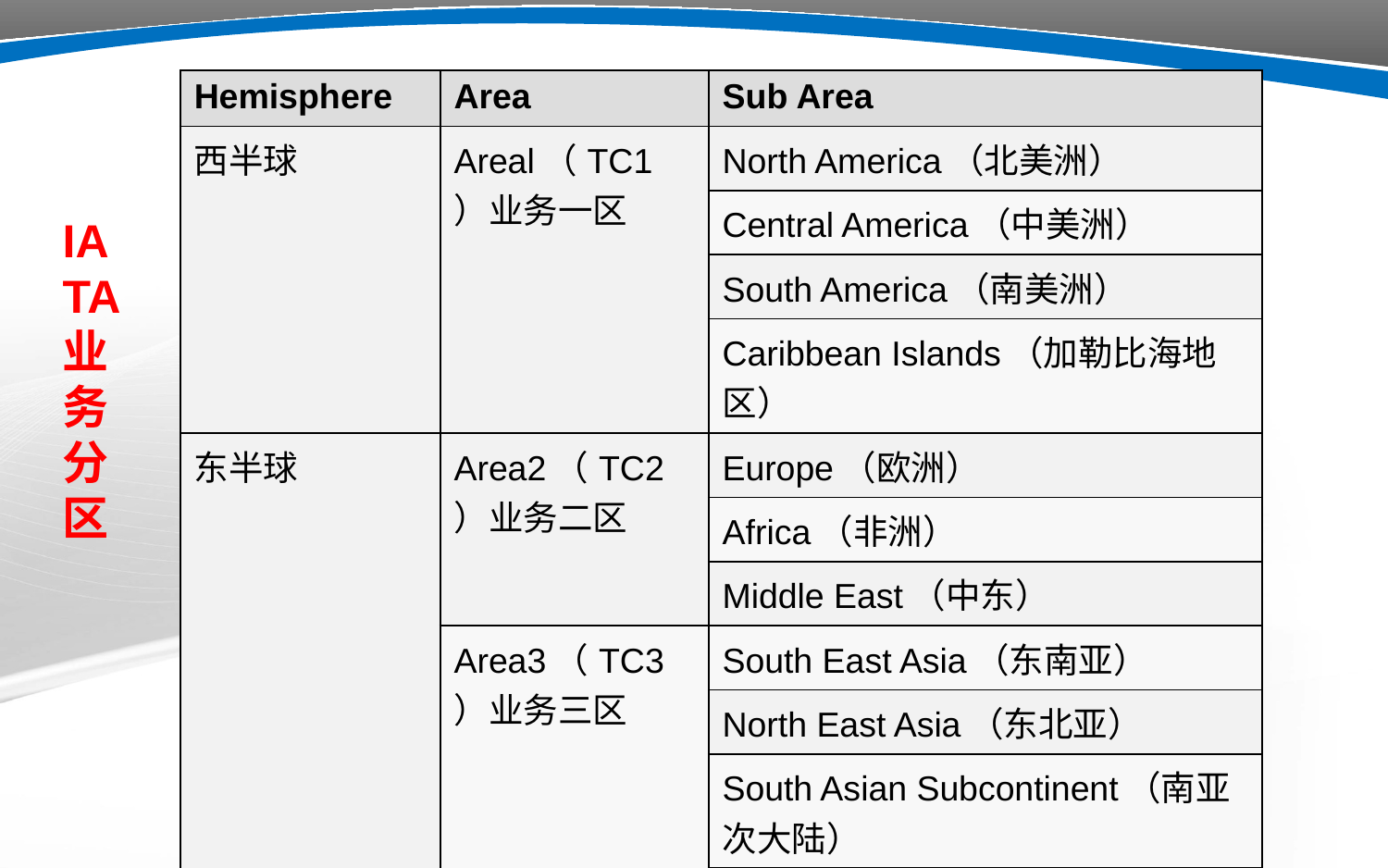

| Hemisphere | Area | Sub Area |
| --- | --- | --- |
| 西半球 | Areal（TC1）业务一区 | North America（北美洲） |
|  |  | Central America（中美洲） |
|  |  | South America（南美洲） |
|  |  | Caribbean Islands（加勒比海地区） |
| 东半球 | Area2（TC2）业务二区 | Europe（欧洲） |
|  |  | Africa（非洲） |
|  |  | Middle East（中东） |
|  | Area3（TC3）业务三区 | South East Asia（东南亚） |
|  |  | North East Asia（东北亚） |
|  |  | South Asian Subcontinent（南亚次大陆） |
|  |  | South West Pacitic（西南太平洋） |
IATA业务分区